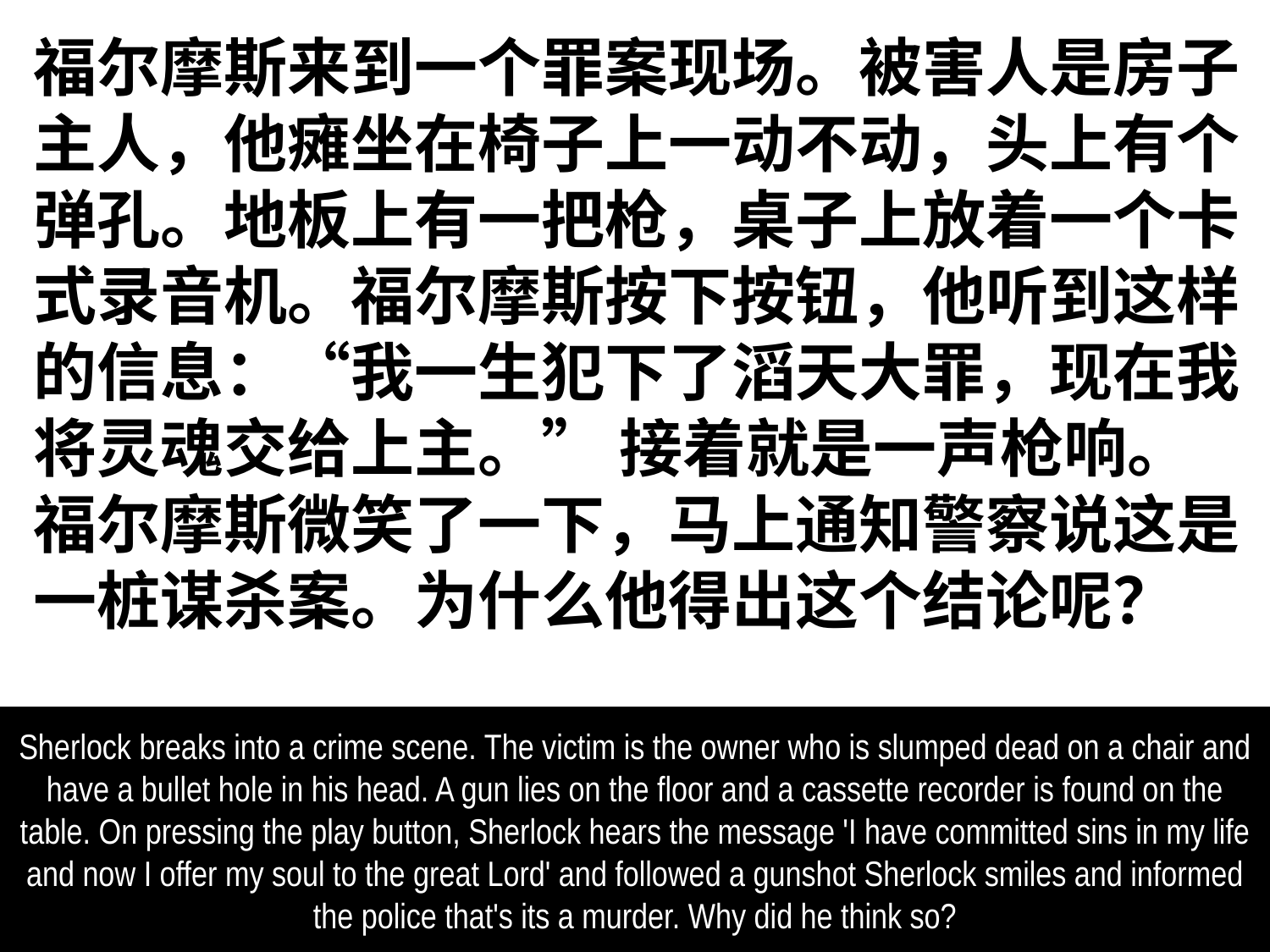

# 福尔摩斯来到一个罪案现场。被害人是房子主人，他瘫坐在椅子上一动不动，头上有个弹孔。地板上有一把枪，桌子上放着一个卡式录音机。福尔摩斯按下按钮，他听到这样的信息：“我一生犯下了滔天大罪，现在我将灵魂交给上主。” 接着就是一声枪响。福尔摩斯微笑了一下，马上通知警察说这是一桩谋杀案。为什么他得出这个结论呢？
Sherlock breaks into a crime scene. The victim is the owner who is slumped dead on a chair and have a bullet hole in his head. A gun lies on the floor and a cassette recorder is found on the table. On pressing the play button, Sherlock hears the message 'I have committed sins in my life and now I offer my soul to the great Lord' and followed a gunshot Sherlock smiles and informed the police that's its a murder. Why did he think so?